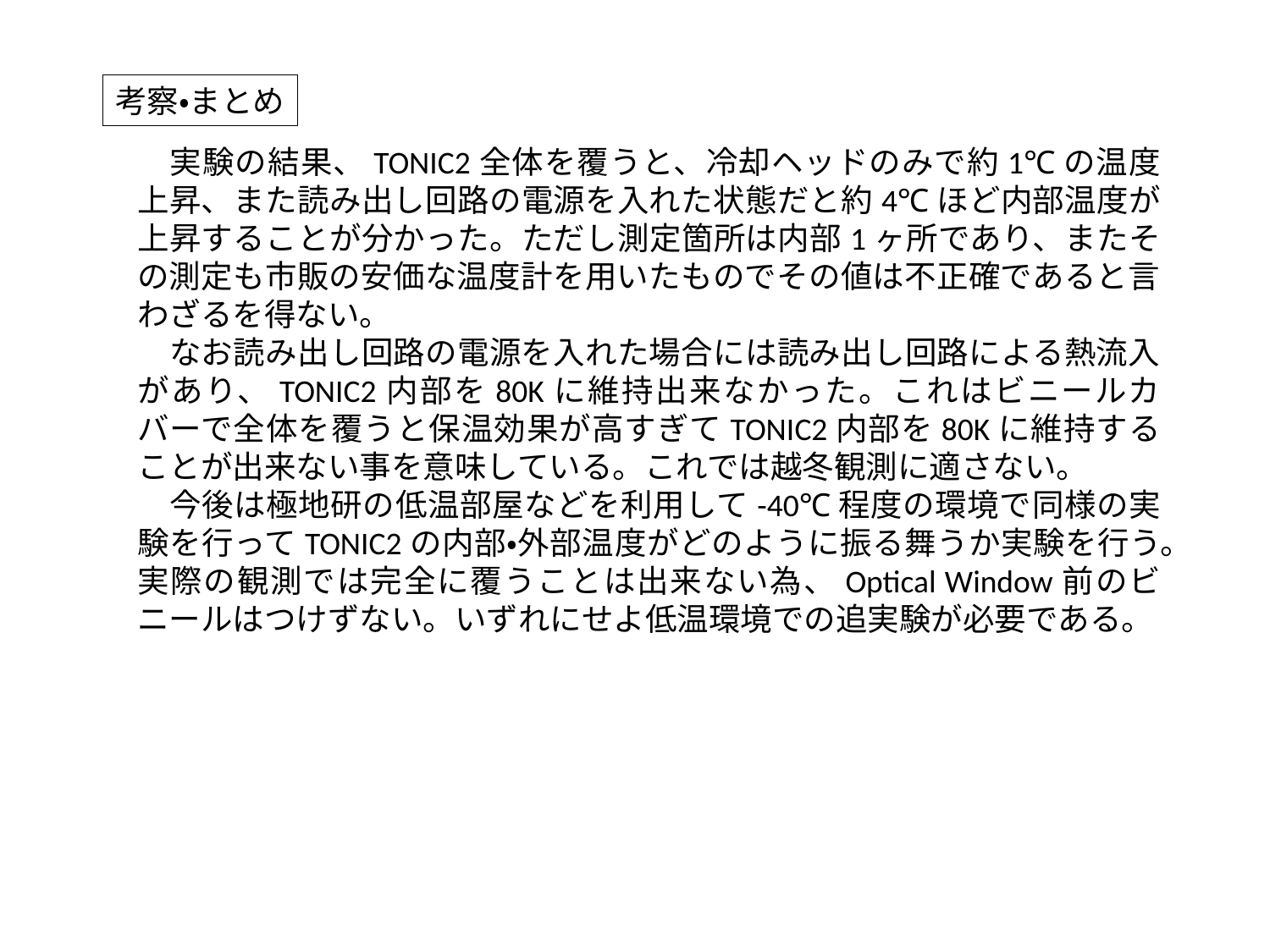

考察・まとめ
　実験の結果、TONIC2全体を覆うと、冷却ヘッドのみで約1℃の温度上昇、また読み出し回路の電源を入れた状態だと約4℃ほど内部温度が上昇することが分かった。ただし測定箇所は内部1ヶ所であり、またその測定も市販の安価な温度計を用いたものでその値は不正確であると言わざるを得ない。
　なお読み出し回路の電源を入れた場合には読み出し回路による熱流入があり、TONIC2内部を80Kに維持出来なかった。これはビニールカバーで全体を覆うと保温効果が高すぎてTONIC2内部を80Kに維持することが出来ない事を意味している。これでは越冬観測に適さない。
　今後は極地研の低温部屋などを利用して-40℃程度の環境で同様の実験を行ってTONIC2の内部・外部温度がどのように振る舞うか実験を行う。実際の観測では完全に覆うことは出来ない為、Optical Window前のビニールはつけずない。いずれにせよ低温環境での追実験が必要である。